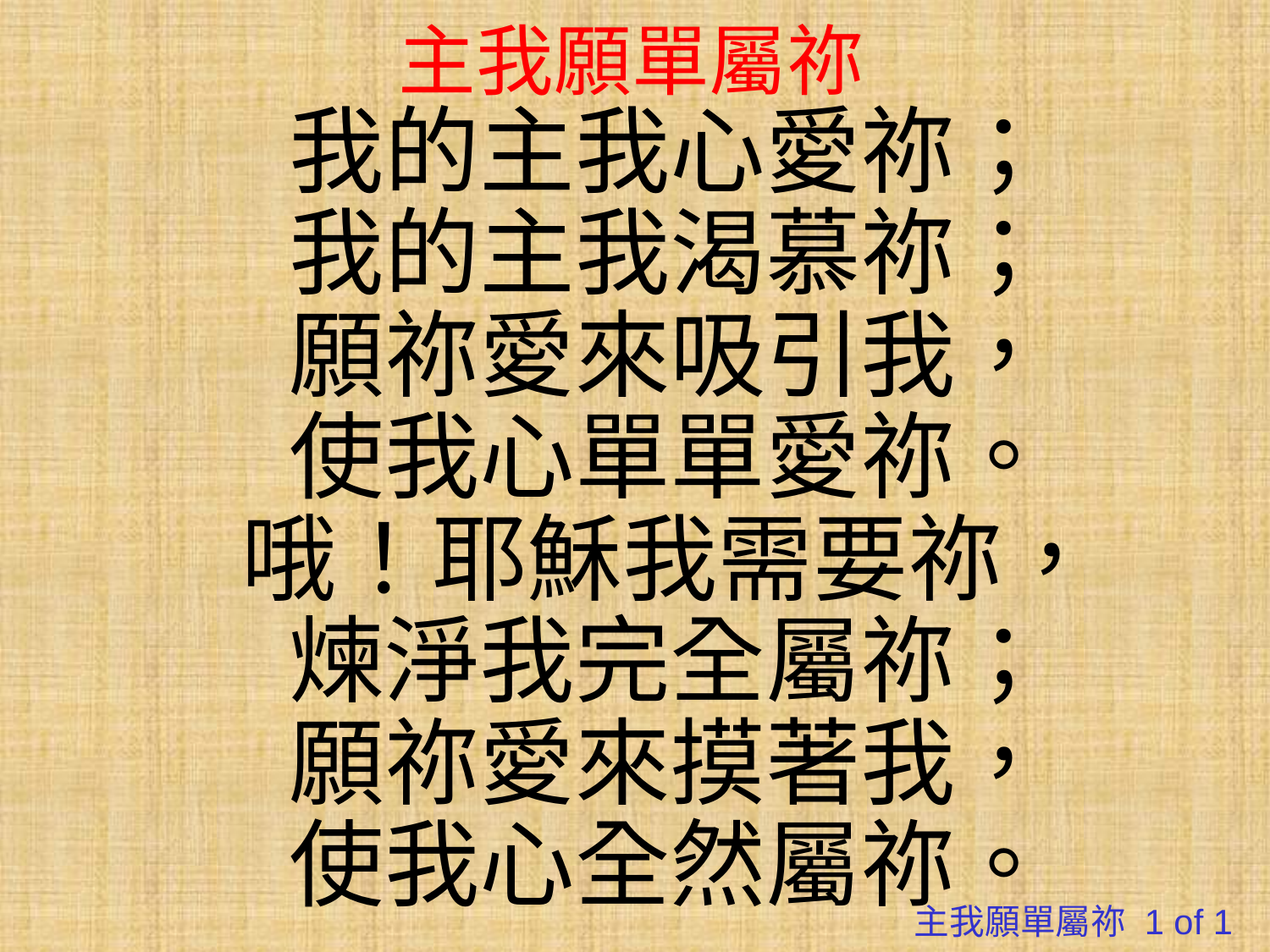

# 主我願單屬祢
我的主我心愛祢；
我的主我渴慕祢；
願祢愛來吸引我，
使我心單單愛祢。
哦！耶穌我需要祢，
煉淨我完全屬祢；
願祢愛來摸著我，
使我心全然屬祢。

主我願單屬祢 1 of 1